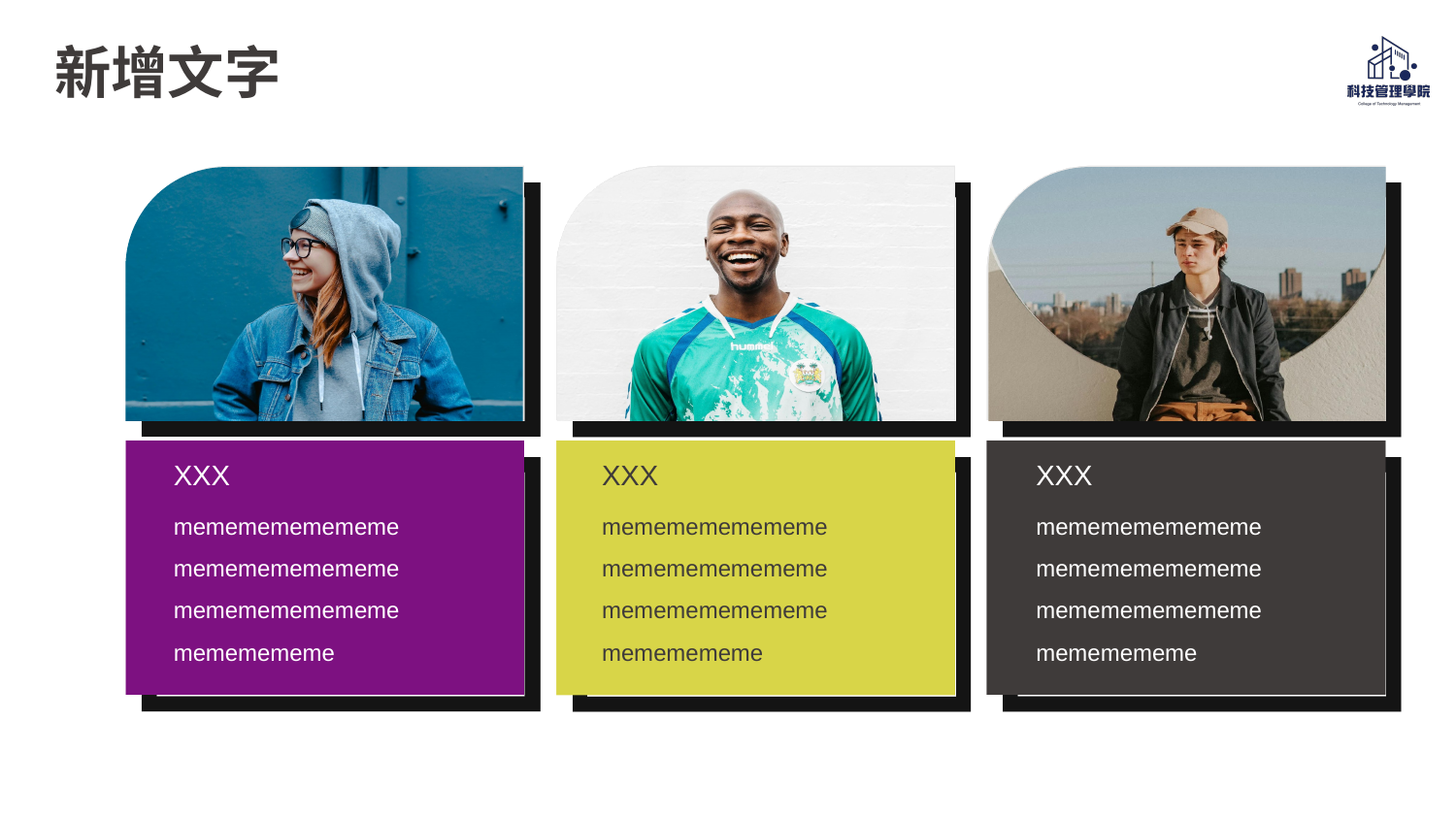

# 新增文字

XXX
XXX
XXX
mememememememe
mememememememe
mememememememe
mememememe

mememememememe
mememememememe
mememememememe
mememememe

mememememememe
mememememememe
mememememememe
mememememe